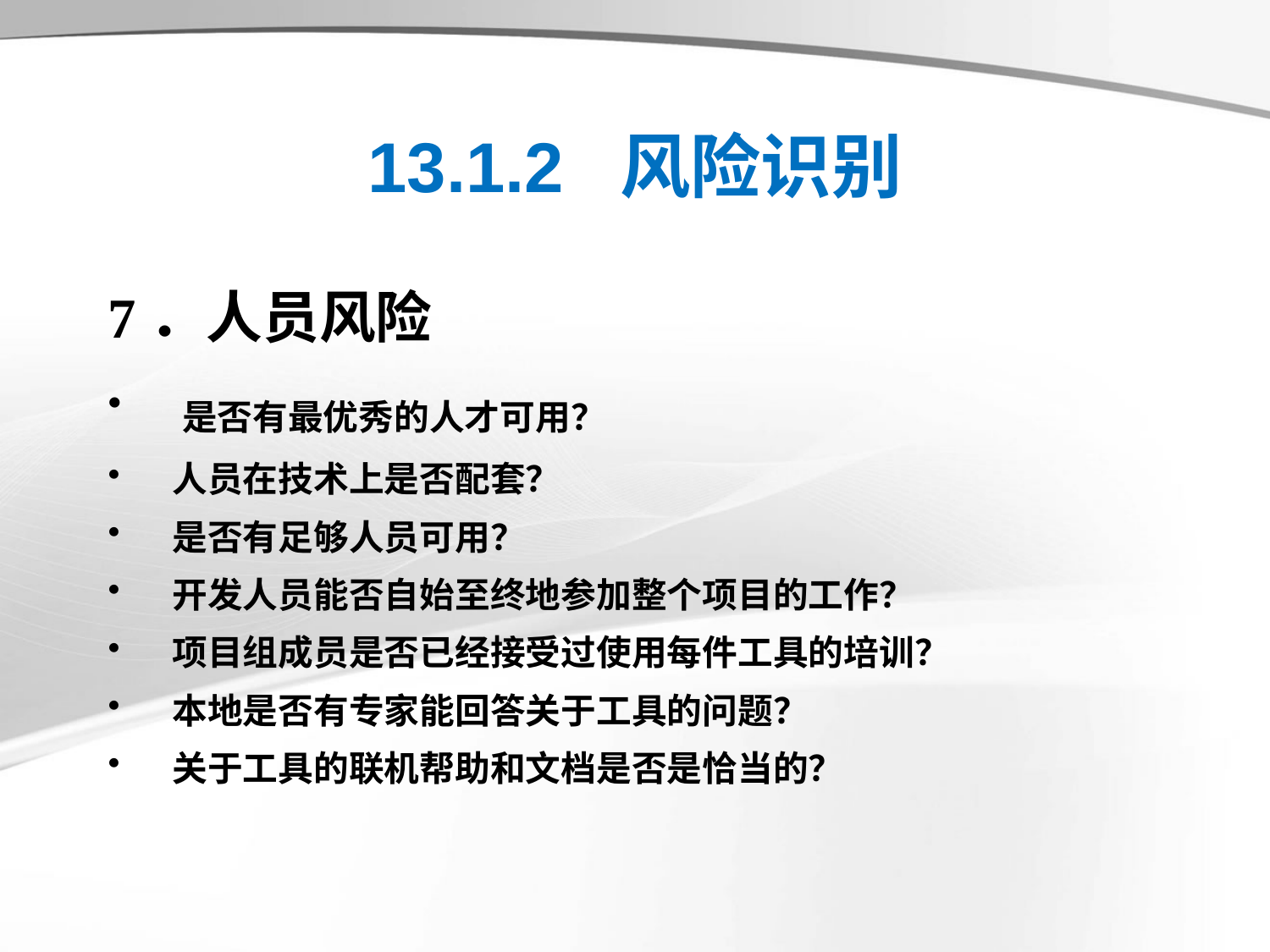

# 13.1.2  风险识别
7．人员风险
 是否有最优秀的人才可用？
 人员在技术上是否配套？
 是否有足够人员可用？
 开发人员能否自始至终地参加整个项目的工作？
 项目组成员是否已经接受过使用每件工具的培训？
 本地是否有专家能回答关于工具的问题？
 关于工具的联机帮助和文档是否是恰当的？